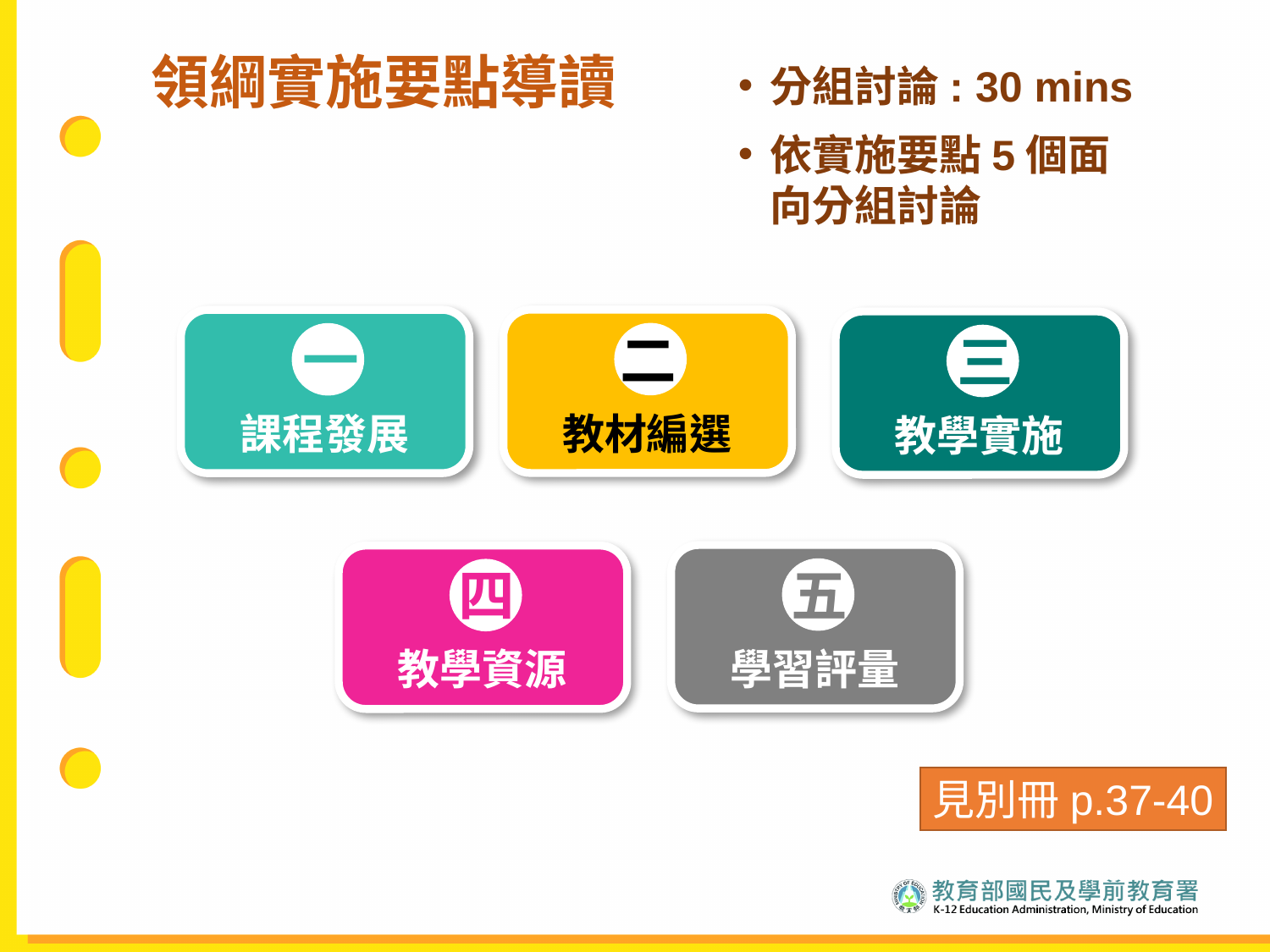

領綱實施要點導讀
分組討論: 30 mins
依實施要點5個面向分組討論

一
二
三

教材編選

課程發展

教學實施

四
五

學習評量

教學資源
見別冊p.37-40